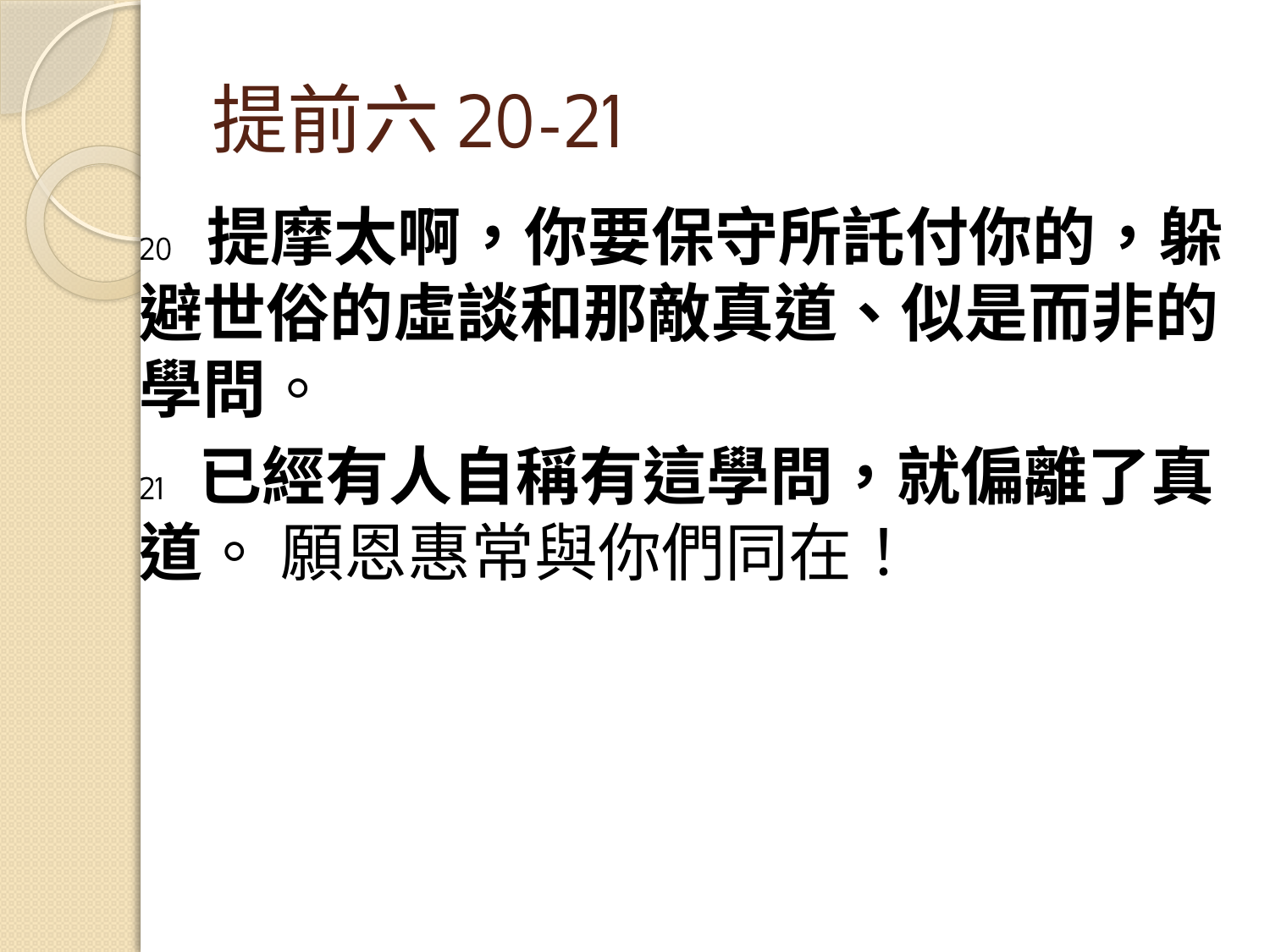

# 提前六20-21
20 提摩太啊，你要保守所託付你的，躲避世俗的虛談和那敵真道、似是而非的學問。
21 已經有人自稱有這學問，就偏離了真道。 願恩惠常與你們同在！